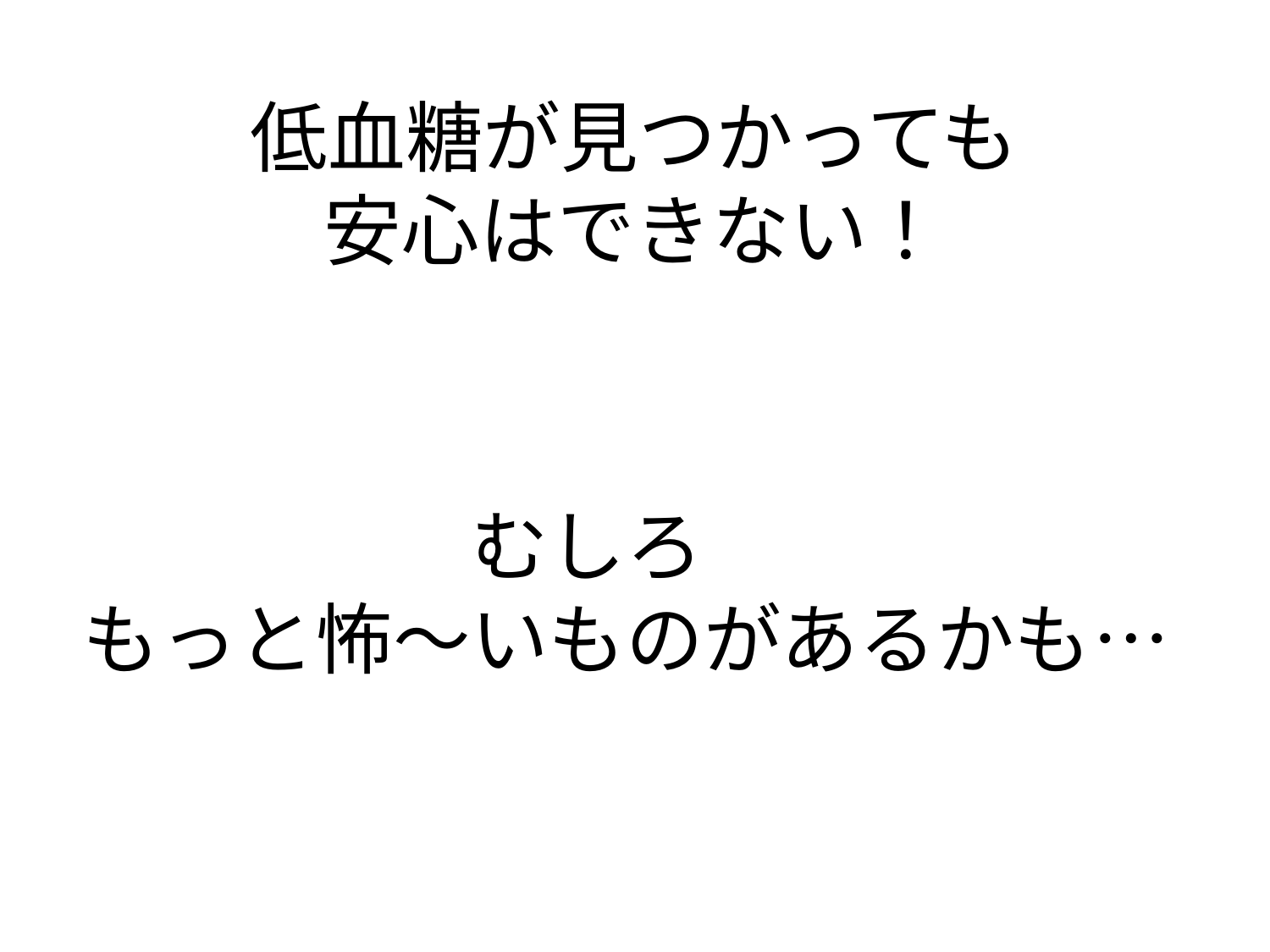

# 低血糖が見つかっても 安心はできない！
むしろ
もっと怖～いものがあるかも…